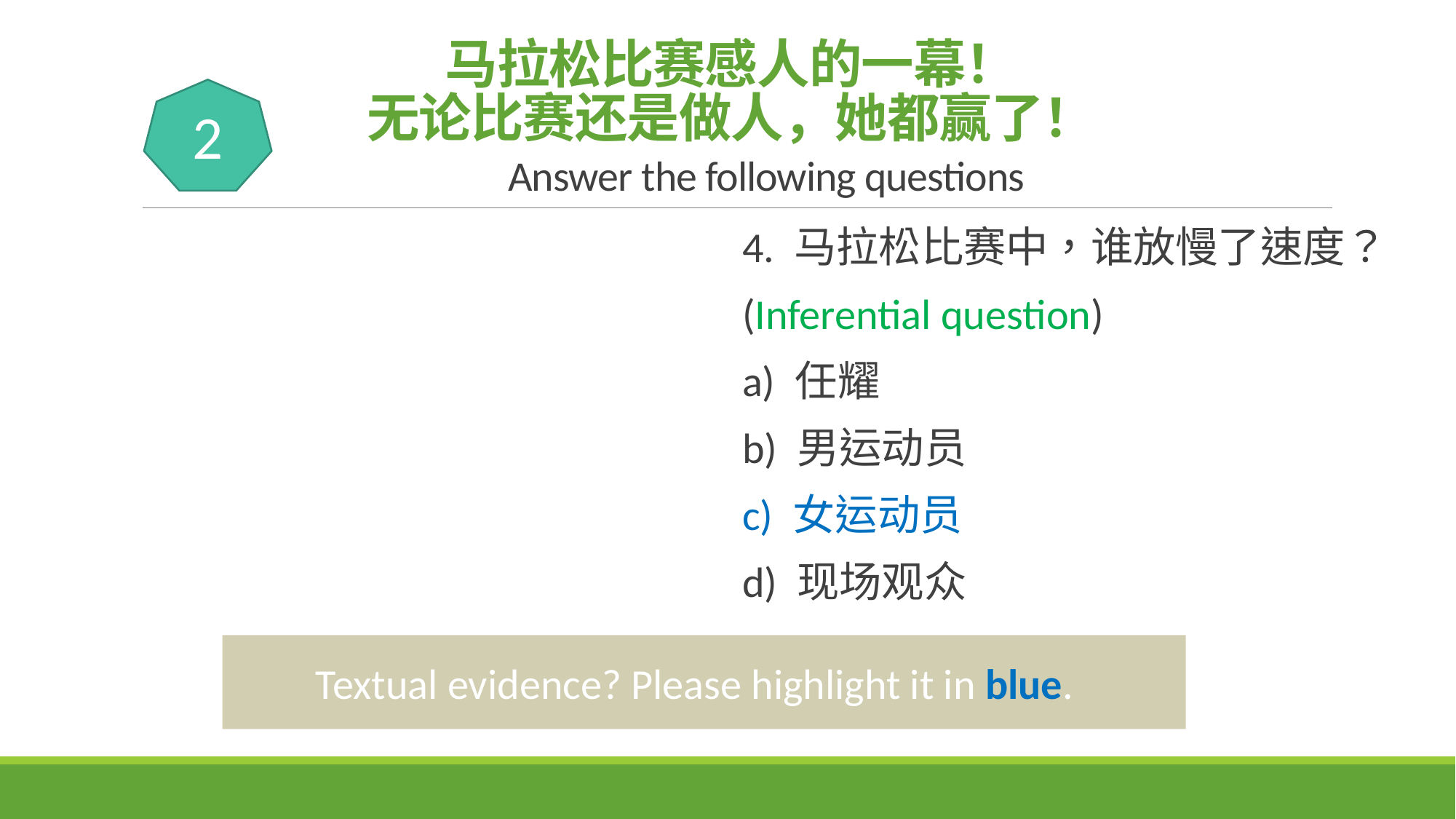

# 马拉松比赛感人的一幕！ 无论比赛还是做人，她都赢了！ Answer the following questions
2
4. 马拉松比赛中，谁放慢了速度？
(Inferential question)
a) 任耀
b) 男运动员
c) 女运动员
d) 现场观众

Textual evidence? Please highlight it in blue.